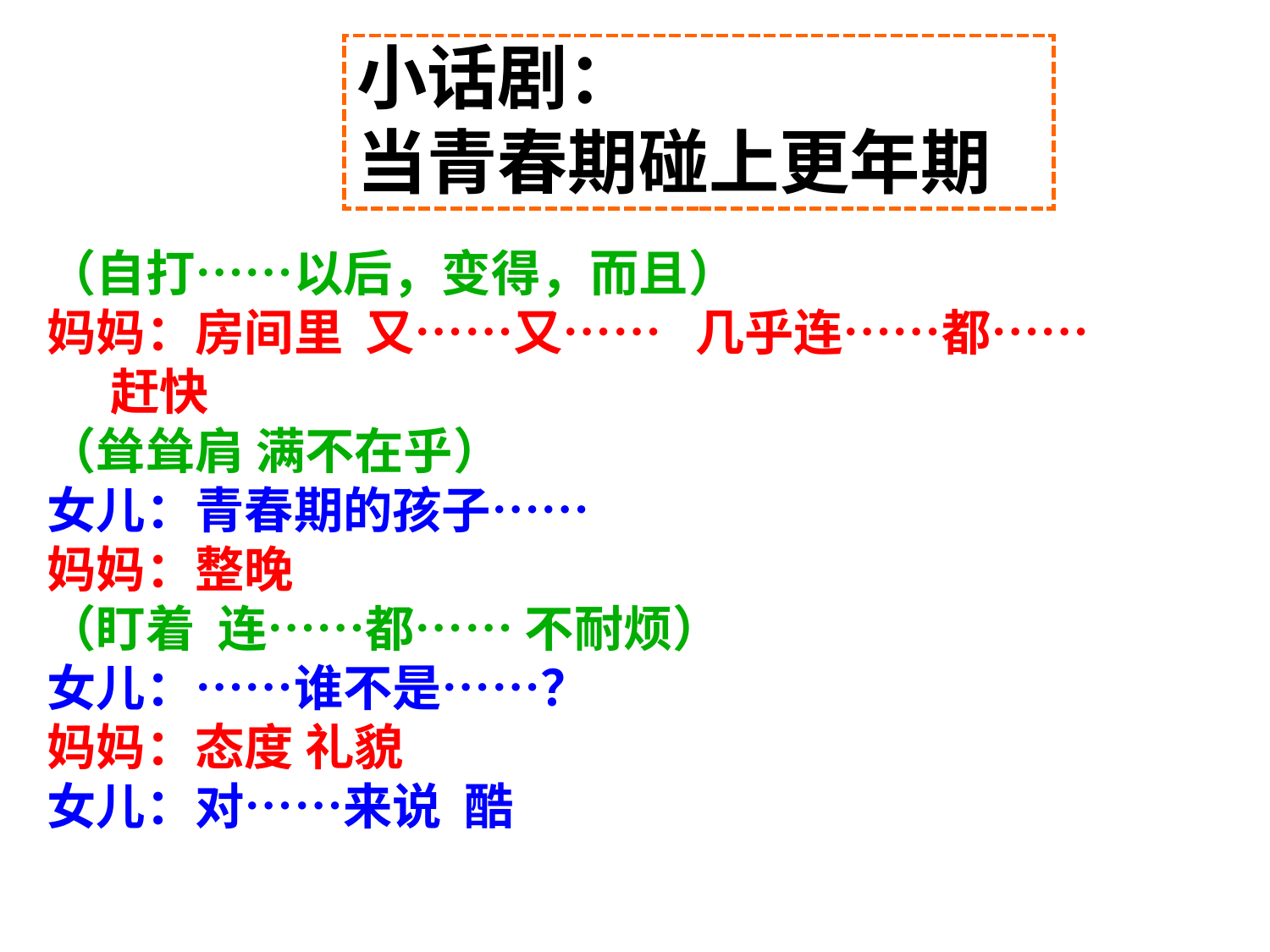

# 小话剧： 当青春期碰上更年期
（自打……以后，变得，而且）
妈妈：房间里  又……又……   几乎连……都……  赶快
（耸耸肩 满不在乎）
女儿：青春期的孩子……
妈妈：整晚
（盯着  连……都…… 不耐烦）
女儿：……谁不是……？
妈妈：态度 礼貌
女儿：对……来说  酷